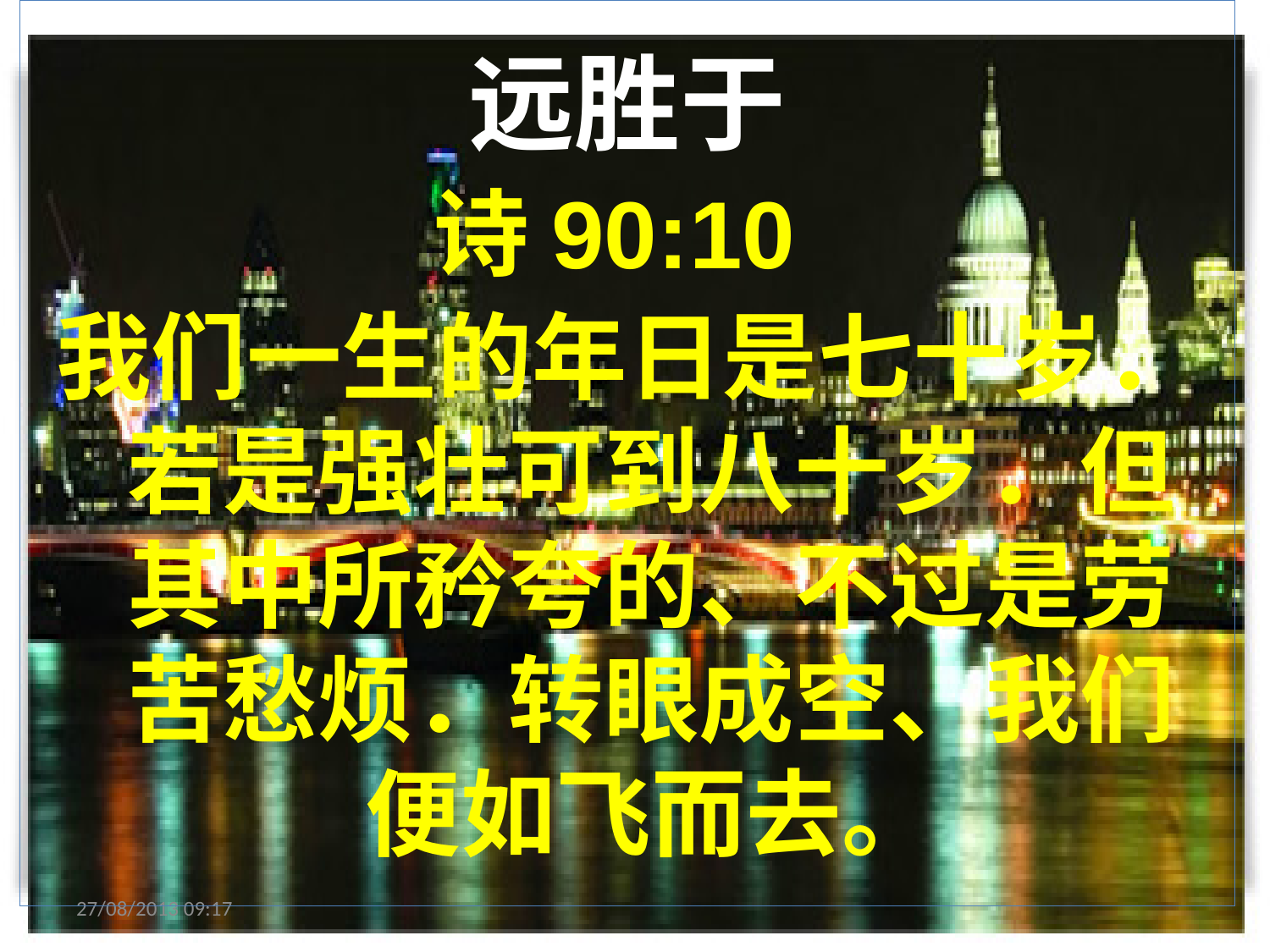

远胜于
诗90:10
我们一生的年日是七十岁．若是强壮可到八十岁．但其中所矜夸的、不过是劳苦愁烦．转眼成空、我们便如飞而去。
27/08/2013 09:17